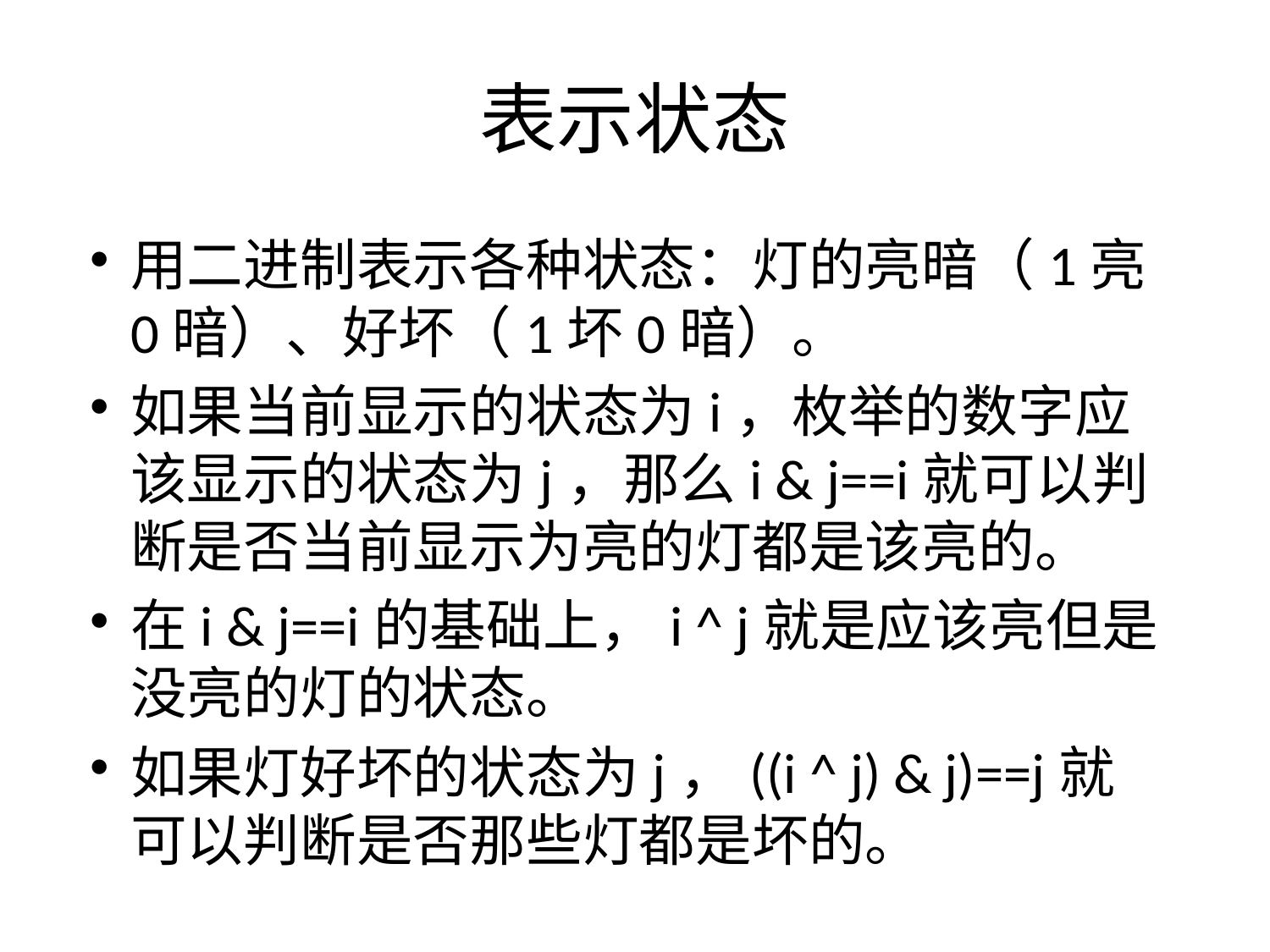

# 表示状态
用二进制表示各种状态：灯的亮暗（1亮0暗）、好坏（1坏0暗）。
如果当前显示的状态为i，枚举的数字应该显示的状态为j，那么i & j==i就可以判断是否当前显示为亮的灯都是该亮的。
在i & j==i的基础上，i ^ j就是应该亮但是没亮的灯的状态。
如果灯好坏的状态为j，((i ^ j) & j)==j就可以判断是否那些灯都是坏的。